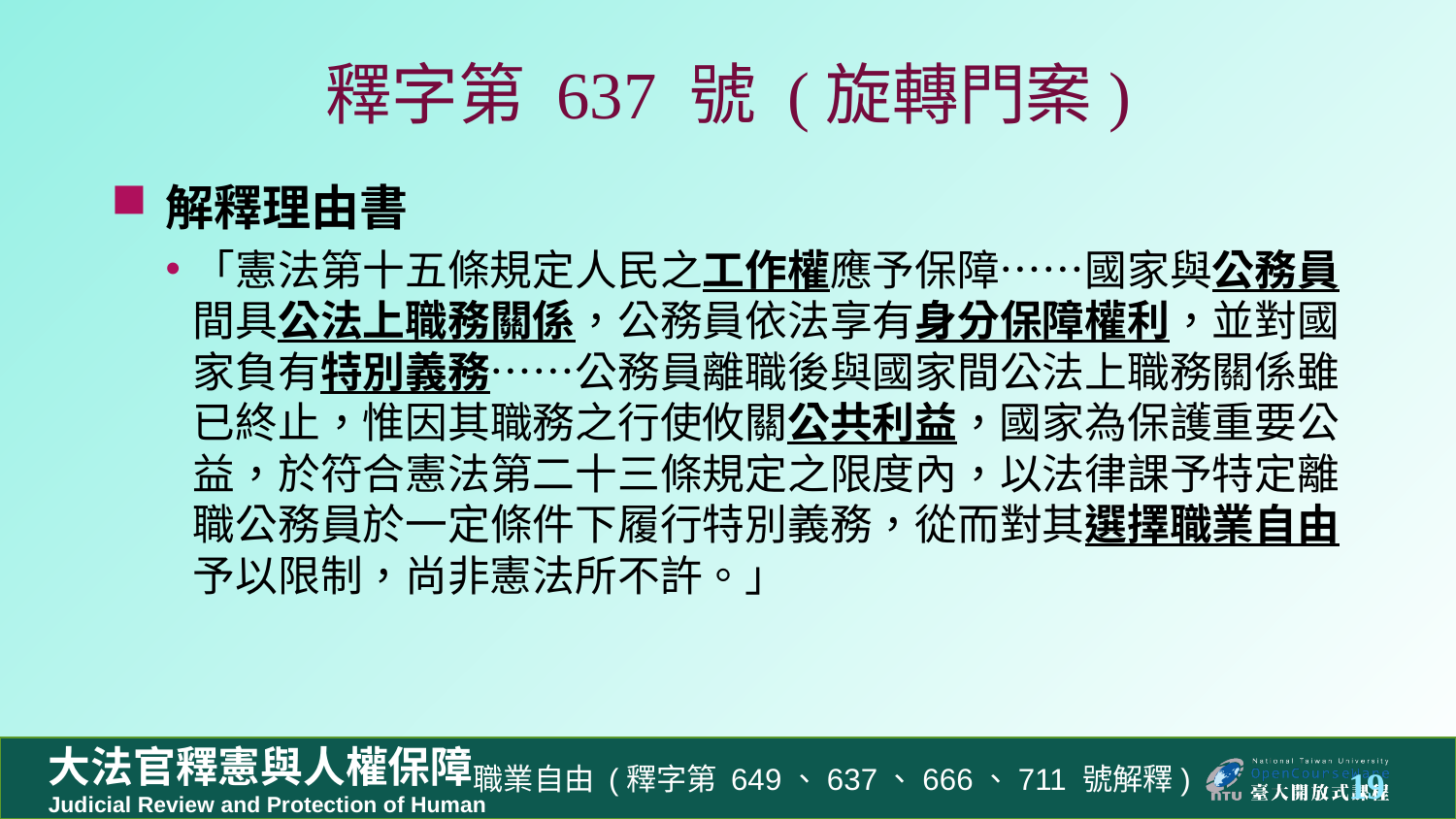

# 釋字第 637 號 (旋轉門案)
解釋理由書
「憲法第十五條規定人民之工作權應予保障……國家與公務員間具公法上職務關係，公務員依法享有身分保障權利，並對國家負有特別義務……公務員離職後與國家間公法上職務關係雖已終止，惟因其職務之行使攸關公共利益，國家為保護重要公益，於符合憲法第二十三條規定之限度內，以法律課予特定離職公務員於一定條件下履行特別義務，從而對其選擇職業自由予以限制，尚非憲法所不許。」